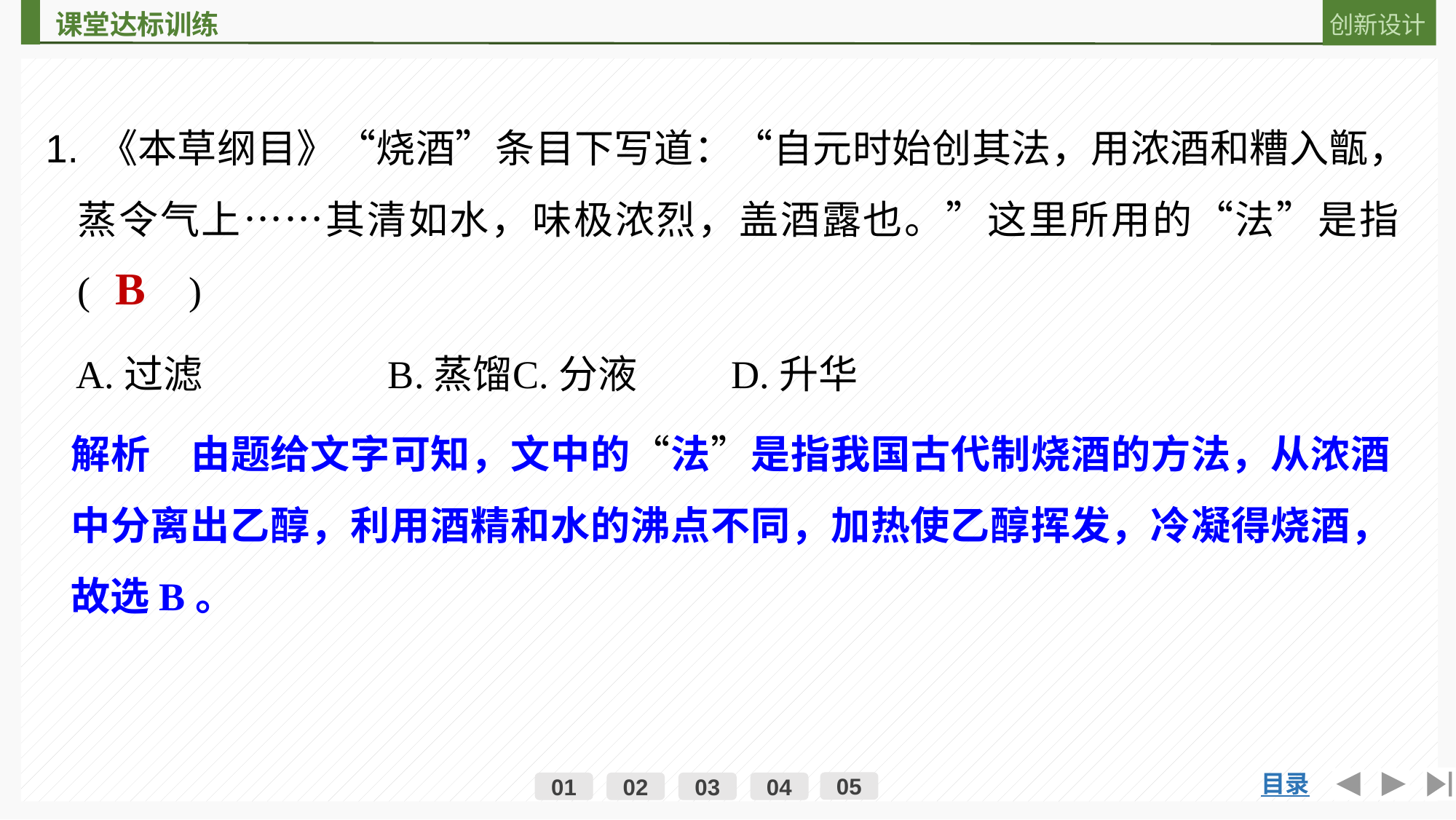

1. 《本草纲目》“烧酒”条目下写道：“自元时始创其法，用浓酒和糟入甑，蒸令气上……其清如水，味极浓烈，盖酒露也。”这里所用的“法”是指(　　)
B
A.过滤  	B.蒸馏	C.分液  	D.升华
解析　由题给文字可知，文中的“法”是指我国古代制烧酒的方法，从浓酒中分离出乙醇，利用酒精和水的沸点不同，加热使乙醇挥发，冷凝得烧酒，故选B。